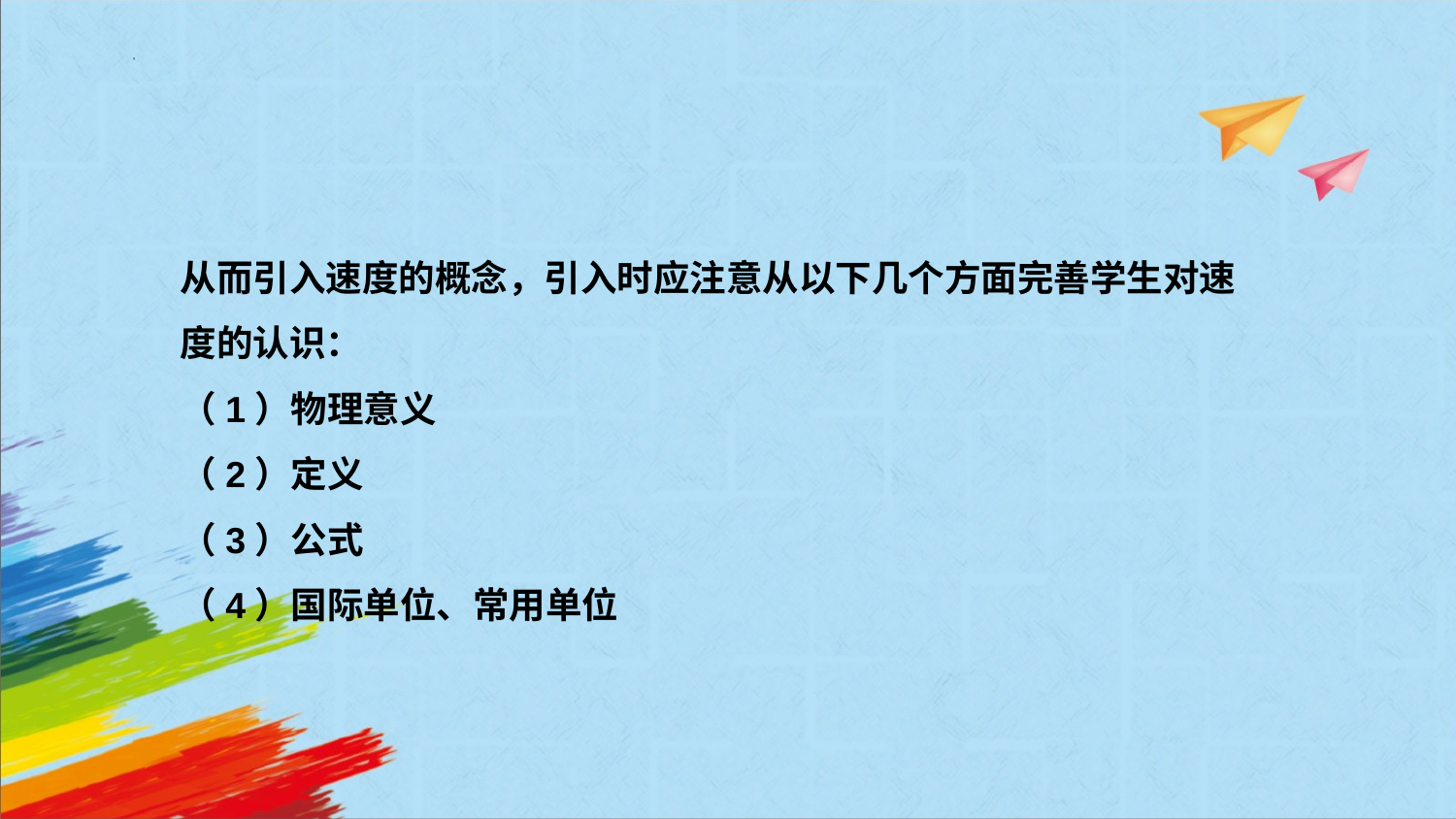

从而引入速度的概念，引入时应注意从以下几个方面完善学生对速度的认识：
（1）物理意义
（2）定义
（3）公式
（4）国际单位、常用单位